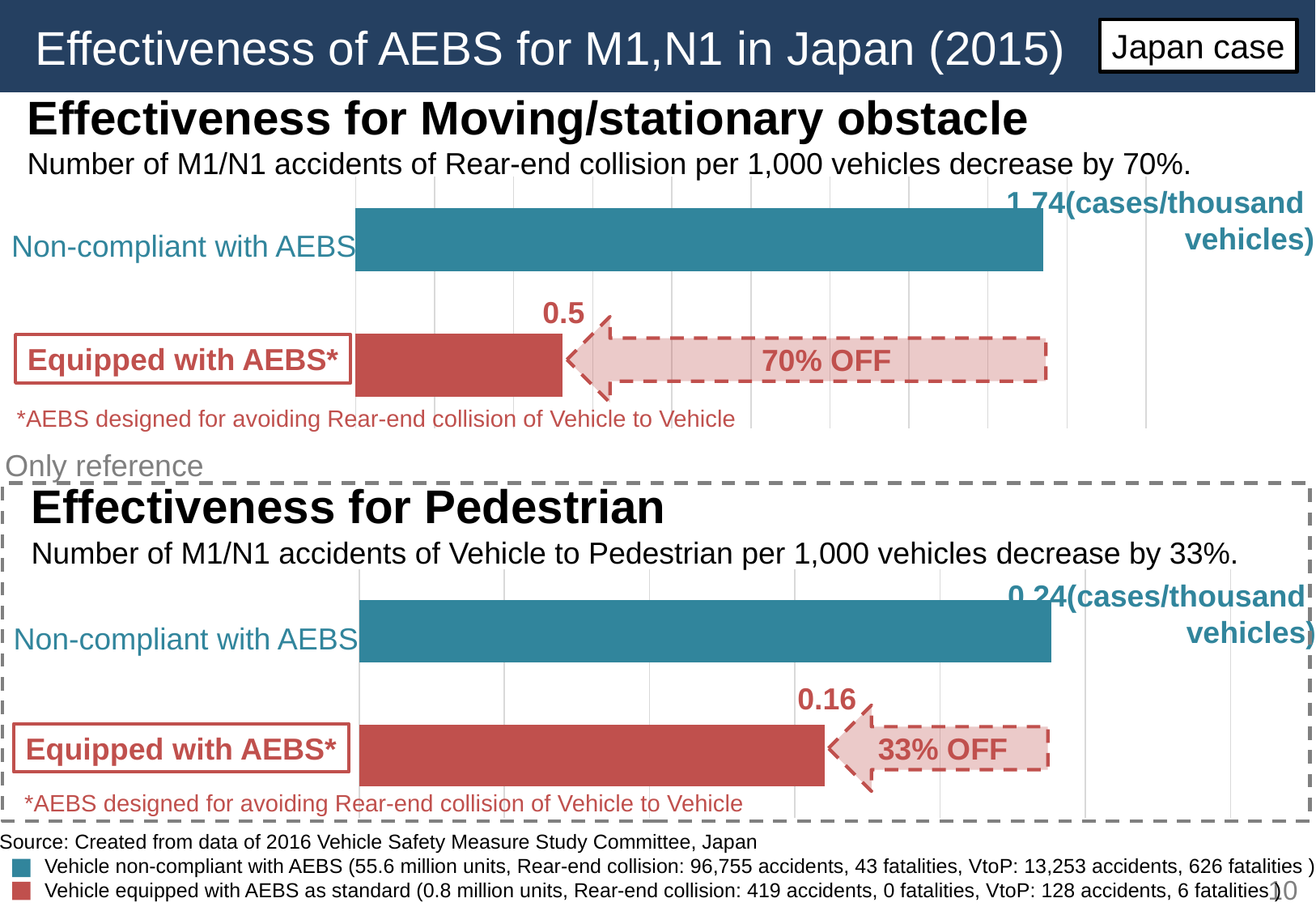

# Effectiveness of AEBS for M1,N1 in Japan (2015)
Japan case
Effectiveness for Moving/stationary obstacle
Number of M1/N1 accidents of Rear-end collision per 1,000 vehicles decrease by 70%.

### Chart

| Category |  |
|---|---|
| AEB標準装備 | 0.5244665524272535 |
| AEB非対応 | 1.7401707063308922 |
1.74(cases/thousand
                     vehicles)
Non-compliant with AEBS
0.5

Equipped with AEBS*
70% OFF
*AEBS designed for avoiding Rear-end collision of Vehicle to Vehicle
Only reference
Effectiveness for Pedestrian
Number of M1/N1 accidents of Vehicle to Pedestrian per 1,000 vehicles decrease by 33%.

### Chart

| Category |  |
|---|---|
| AEB標準装備 | 0.16021889907085554 |
| AEB非対応 | 0.23835959248621072 |
0.24(cases/thousand
                     vehicles)
Non-compliant with AEBS
0.16

Equipped with AEBS*
33% OFF
*AEBS designed for avoiding Rear-end collision of Vehicle to Vehicle
Source: Created from data of 2016 Vehicle Safety Measure Study Committee, Japan
　　Vehicle non-compliant with AEBS (55.6 million units, Rear-end collision: 96,755 accidents, 43 fatalities, VtoP: 13,253 accidents, 626 fatalities )
　　Vehicle equipped with AEBS as standard (0.8 million units, Rear-end collision: 419 accidents, 0 fatalities, VtoP: 128 accidents, 6 fatalities )

10